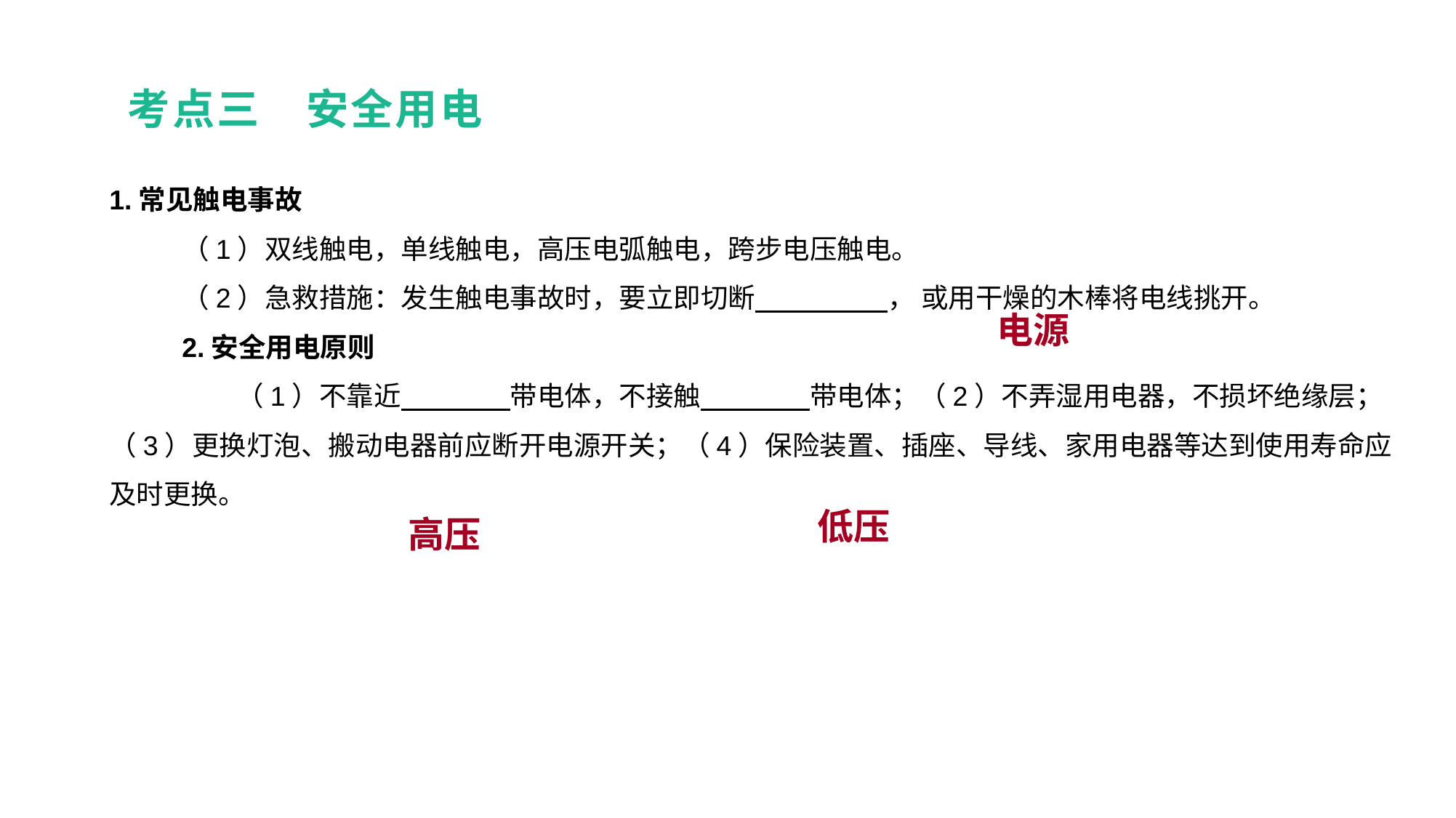

考点三　安全用电
1.常见触电事故
（1）双线触电，单线触电，高压电弧触电，跨步电压触电。
（2）急救措施：发生触电事故时，要立即切断　                 ， 或用干燥的木棒将电线挑开。
2.安全用电原则
　　（1）不靠近　　　　带电体，不接触　　　　带电体；（2）不弄湿用电器，不损坏绝缘层；（3）更换灯泡、搬动电器前应断开电源开关；（4）保险装置、插座、导线、家用电器等达到使用寿命应及时更换。
教材梳理 夯实基础
电源
低压
高压